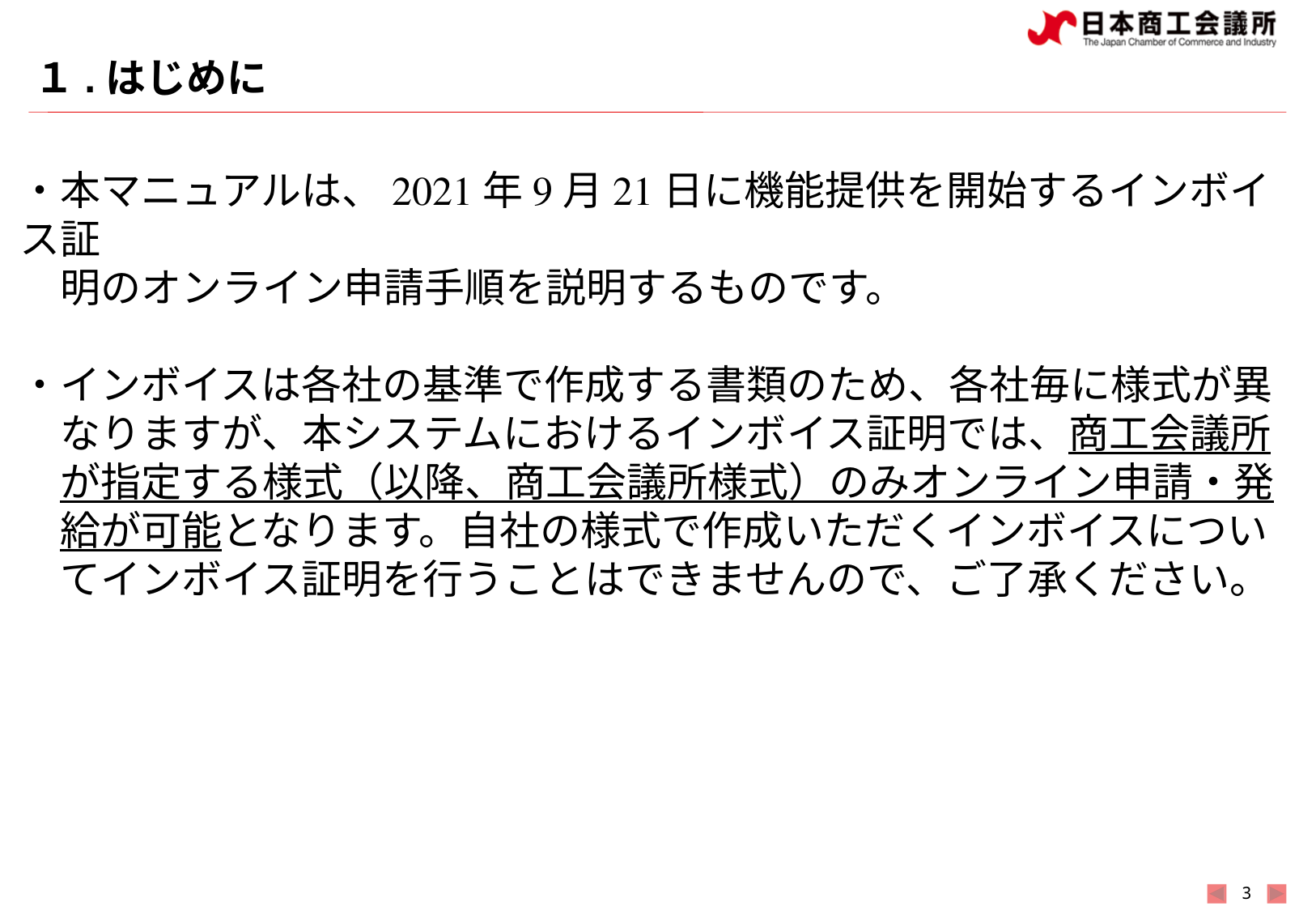

# １.はじめに
・本マニュアルは、2021年9月21日に機能提供を開始するインボイス証
　明のオンライン申請手順を説明するものです。

・インボイスは各社の基準で作成する書類のため、各社毎に様式が異
　なりますが、本システムにおけるインボイス証明では、商工会議所
　が指定する様式（以降、商工会議所様式）のみオンライン申請・発
　給が可能となります。自社の様式で作成いただくインボイスについ
　てインボイス証明を行うことはできませんので、ご了承ください。
3